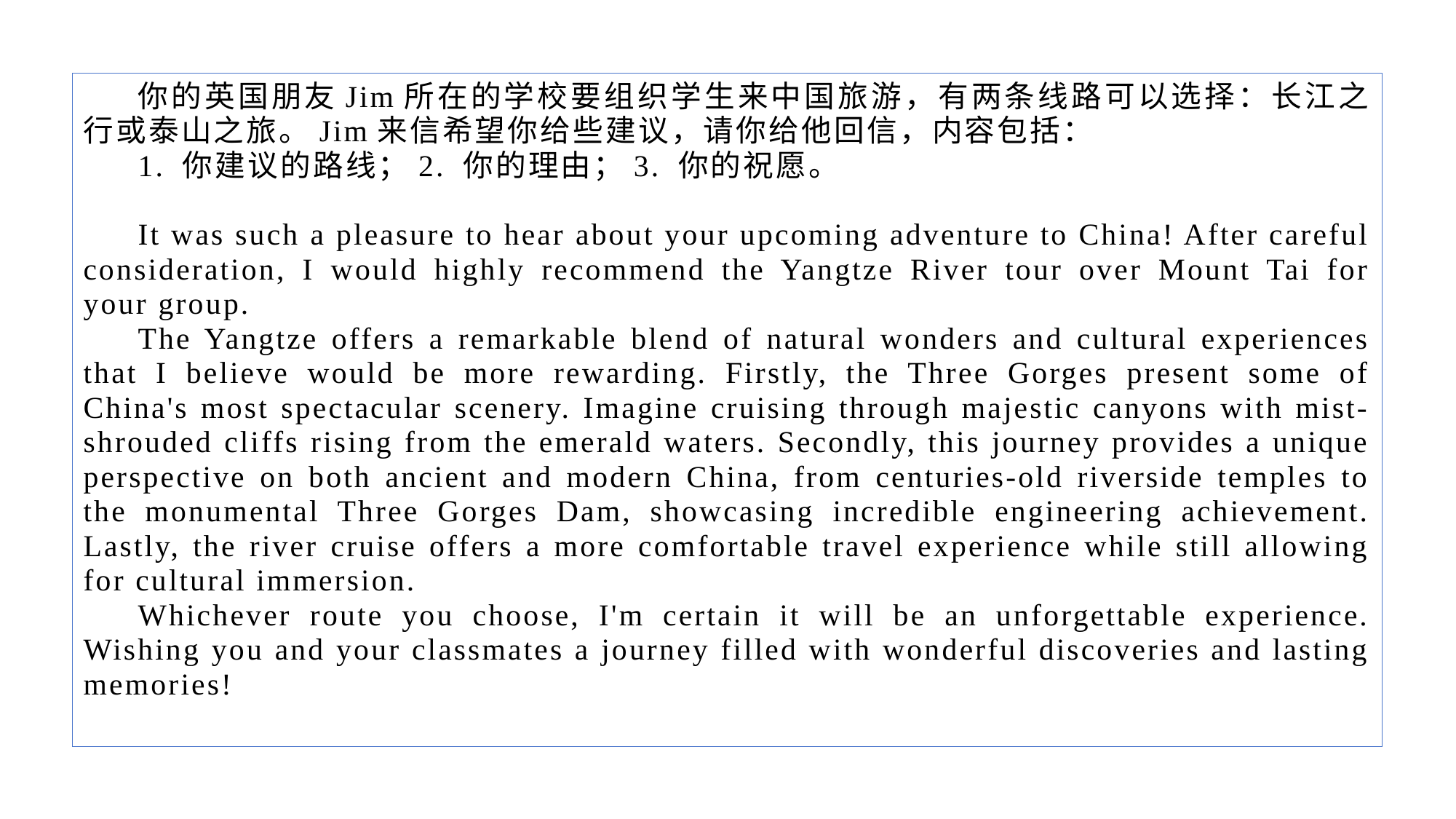

你的英国朋友Jim所在的学校要组织学生来中国旅游，有两条线路可以选择：长江之行或泰山之旅。Jim来信希望你给些建议，请你给他回信，内容包括：
1. 你建议的路线；2. 你的理由；3. 你的祝愿。

It was such a pleasure to hear about your upcoming adventure to China! After careful consideration, I would highly recommend the Yangtze River tour over Mount Tai for your group.
The Yangtze offers a remarkable blend of natural wonders and cultural experiences that I believe would be more rewarding. Firstly, the Three Gorges present some of China's most spectacular scenery. Imagine cruising through majestic canyons with mist-shrouded cliffs rising from the emerald waters. Secondly, this journey provides a unique perspective on both ancient and modern China, from centuries-old riverside temples to the monumental Three Gorges Dam, showcasing incredible engineering achievement. Lastly, the river cruise offers a more comfortable travel experience while still allowing for cultural immersion.
Whichever route you choose, I'm certain it will be an unforgettable experience. Wishing you and your classmates a journey filled with wonderful discoveries and lasting memories!